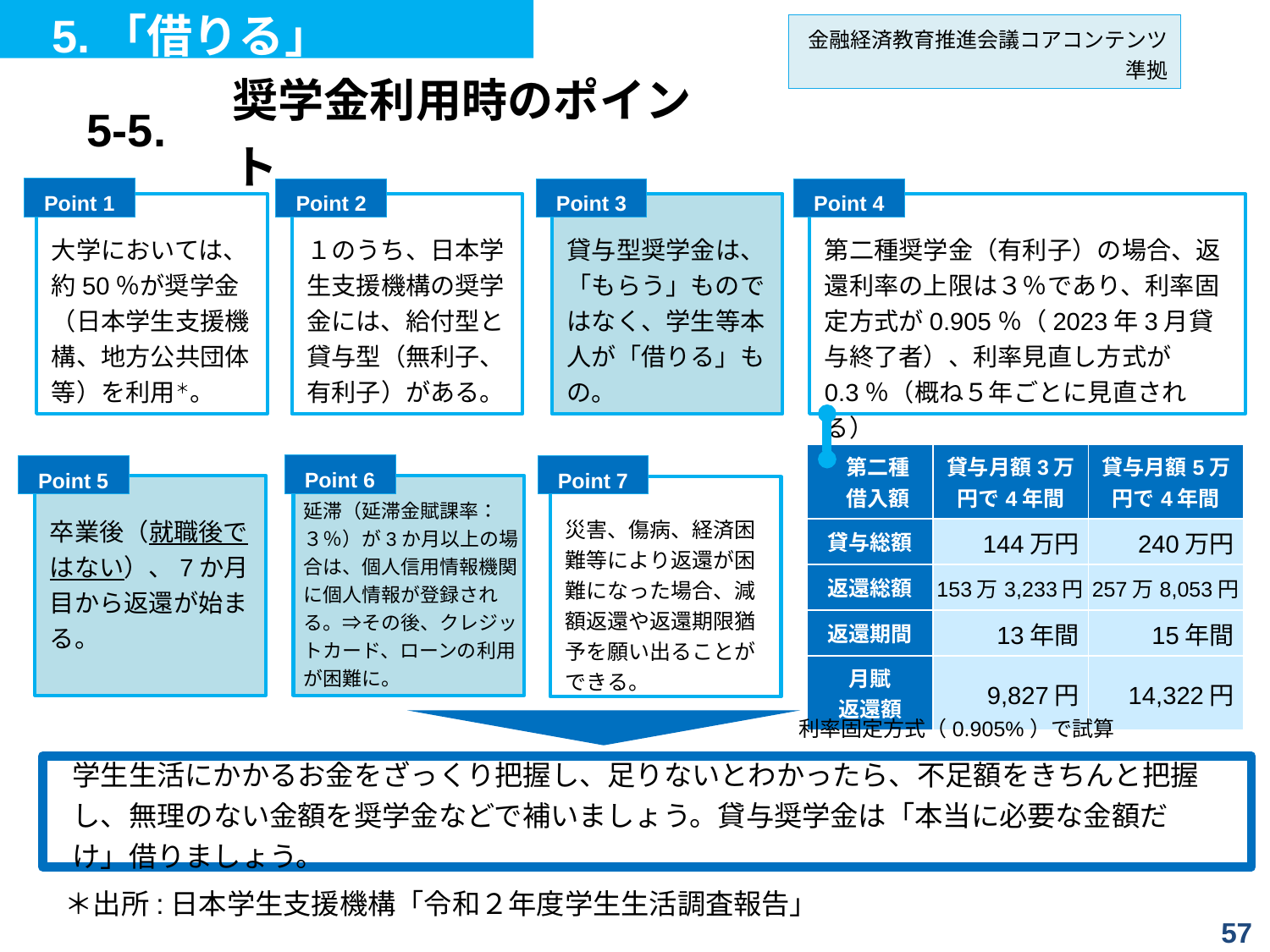

5.「借りる」
金融経済教育推進会議コアコンテンツ準拠
| 5-5. | 奨学金利用時のポイント |
| --- | --- |
Point 1
Point 4
Point 2
Point 3
大学においては、約50％が奨学金（日本学生支援機構、地方公共団体等）を利用＊。
第二種奨学金（有利子）の場合、返還利率の上限は３％であり、利率固定方式が0.905％（2023年3月貸与終了者）、利率見直し方式が0.3％（概ね５年ごとに見直される）
１のうち、日本学生支援機構の奨学金には、給付型と貸与型（無利子、有利子）がある。
貸与型奨学金は、「もらう」ものではなく、学生等本人が「借りる」もの。
| 第二種 借入額 | 貸与月額3万円で4年間 | 貸与月額5万円で4年間 |
| --- | --- | --- |
| 貸与総額 | 144万円 | 240万円 |
| 返還総額 | 153万3,233円 | 257万8,053円 |
| 返還期間 | 13年間 | 15年間 |
| 月賦 返還額 | 9,827円 | 14,322円 |
Point 6
Point 5
Point 7
卒業後（就職後ではない）、7か月目から返還が始まる。
延滞（延滞金賦課率：３％）が3か月以上の場合は、個人信用情報機関に個人情報が登録される。⇒その後、クレジットカード、ローンの利用が困難に。
災害、傷病、経済困難等により返還が困難になった場合、減額返還や返還期限猶予を願い出ることができる。
利率固定方式（0.905%）で試算

学生生活にかかるお金をざっくり把握し、足りないとわかったら、不足額をきちんと把握し、無理のない金額を奨学金などで補いましょう。貸与奨学金は「本当に必要な金額だけ」借りましょう。
＊出所:日本学生支援機構「令和２年度学生生活調査報告」